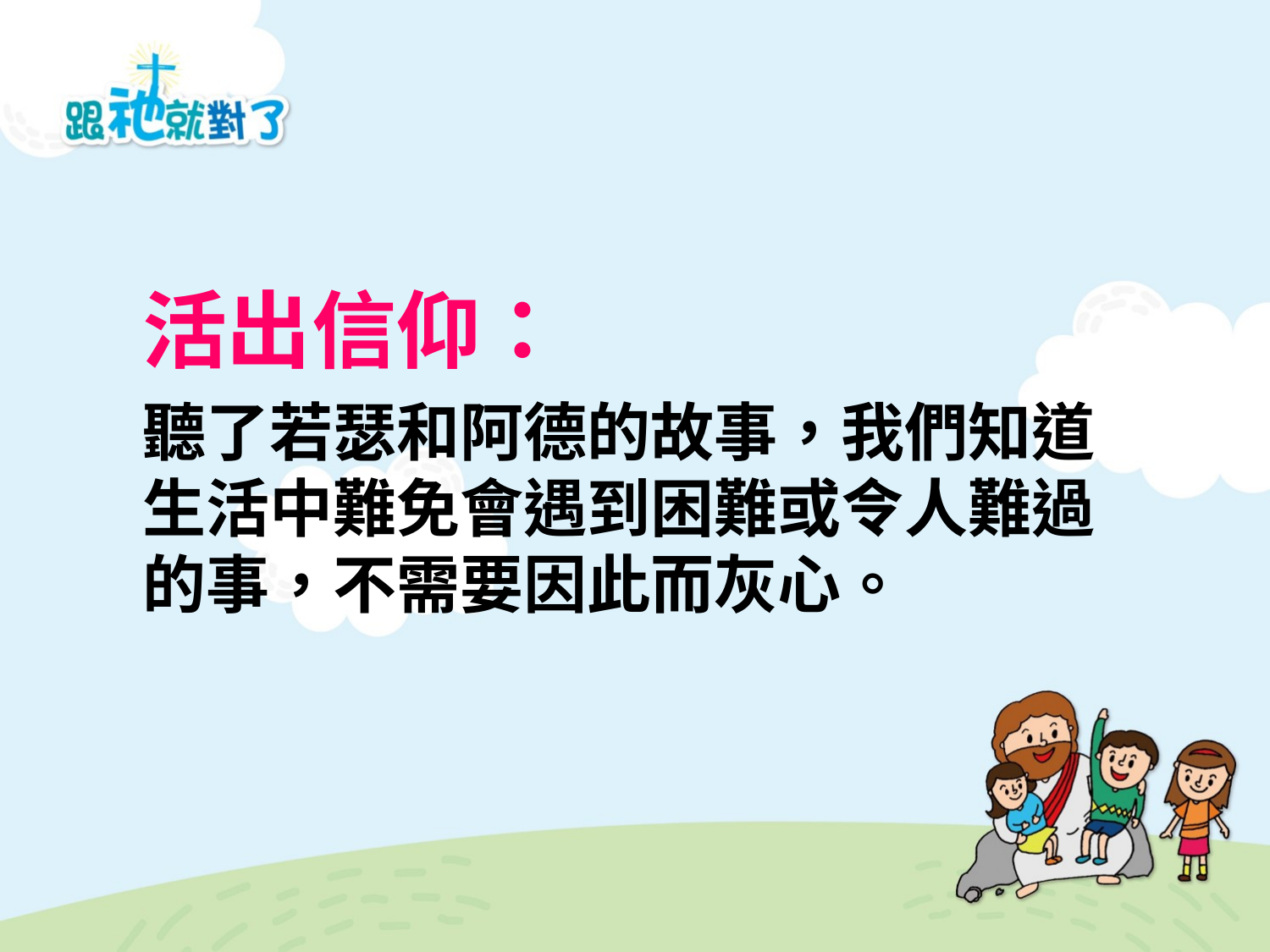

活出信仰：
聽了若瑟和阿德的故事，我們知道生活中難免會遇到困難或令人難過的事，不需要因此而灰心。